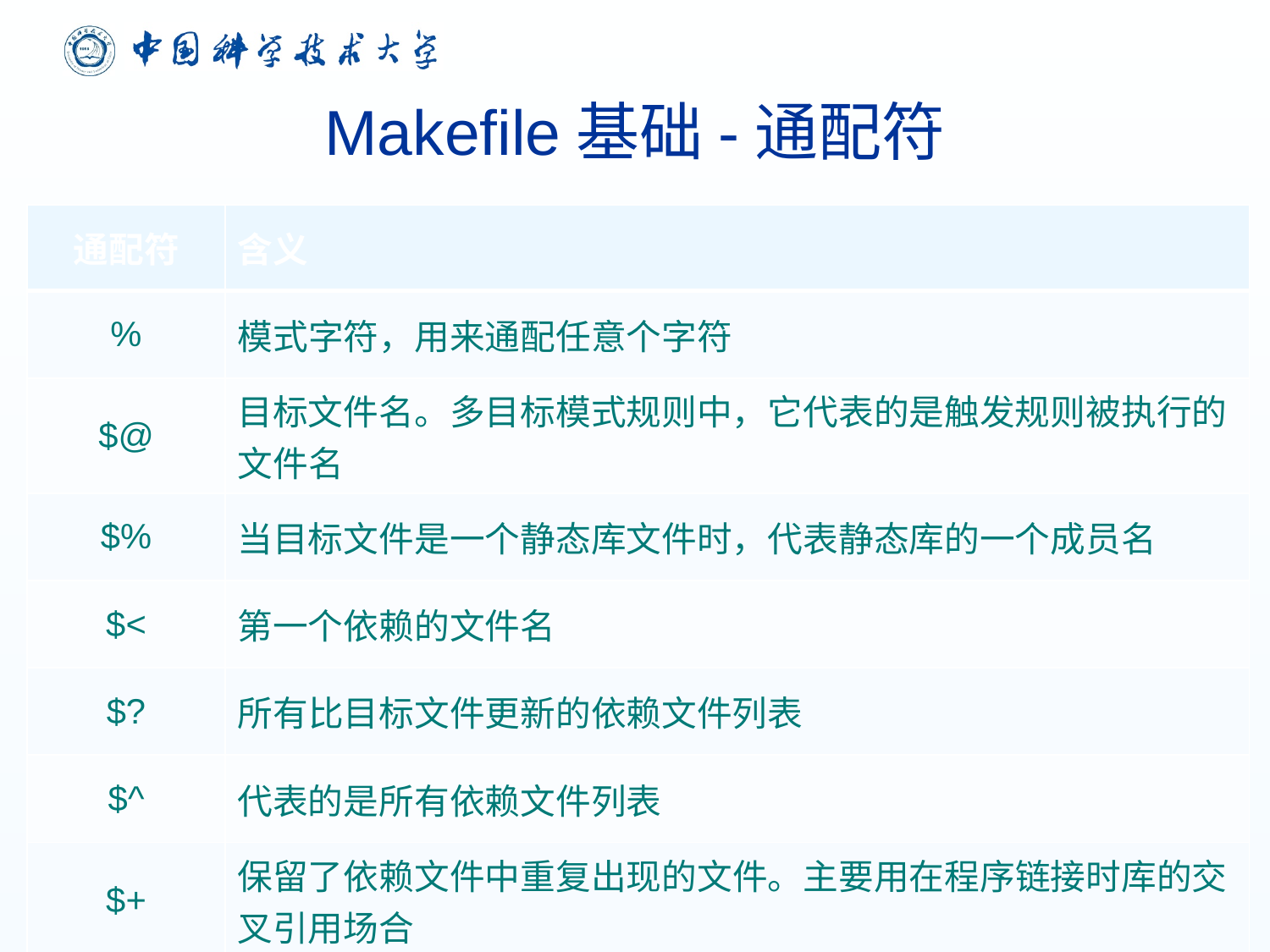

# Makefile基础-通配符
| 通配符 | 含义 |
| --- | --- |
| % | 模式字符，用来通配任意个字符 |
| $@ | 目标文件名。多目标模式规则中，它代表的是触发规则被执行的文件名 |
| $% | 当目标文件是一个静态库文件时，代表静态库的一个成员名 |
| $< | 第一个依赖的文件名 |
| $? | 所有比目标文件更新的依赖文件列表 |
| $^ | 代表的是所有依赖文件列表 |
| $+ | 保留了依赖文件中重复出现的文件。主要用在程序链接时库的交叉引用场合 |
通配符
69